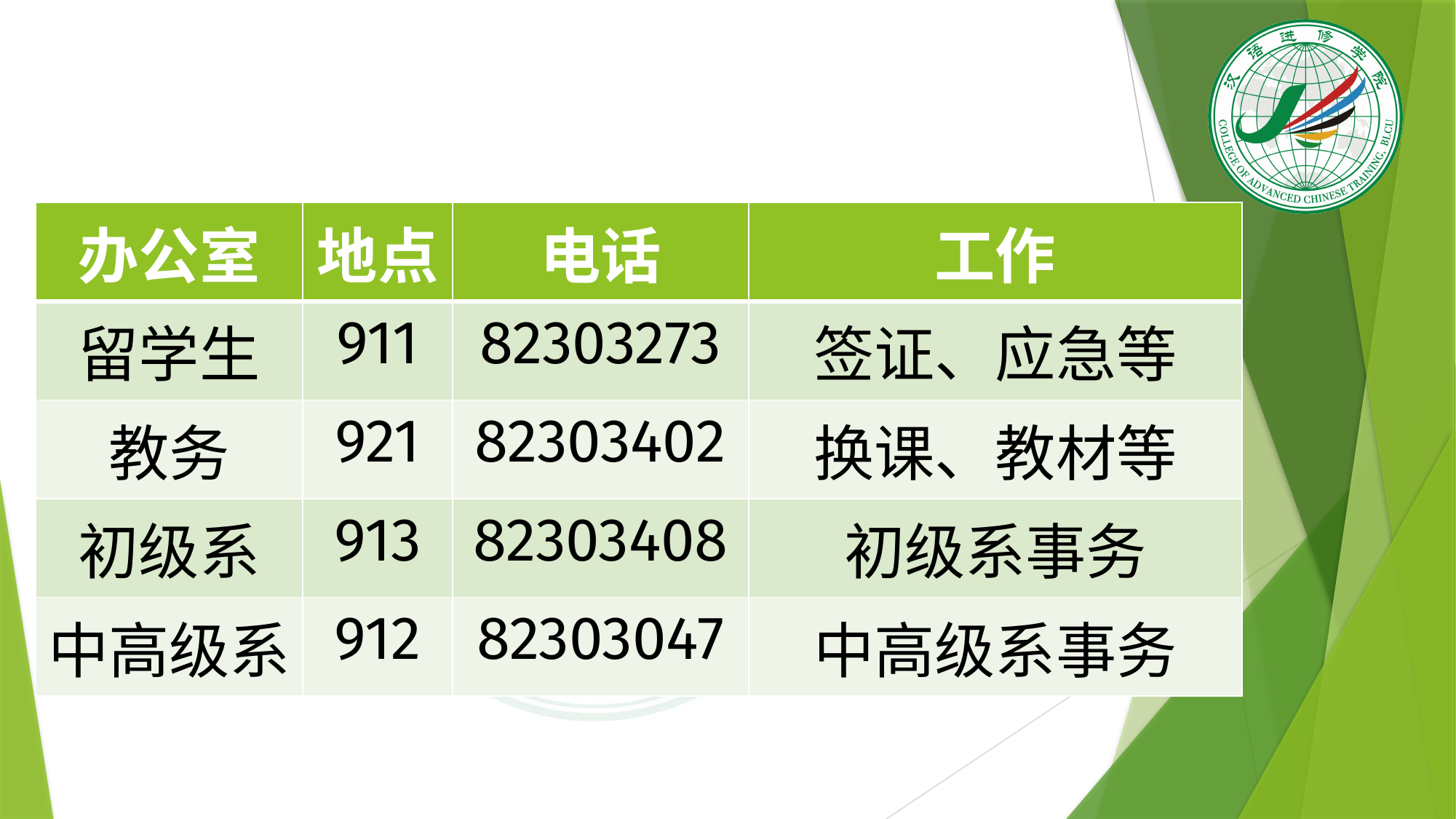

| 办公室 | 地点 | 电话 | 工作 |
| --- | --- | --- | --- |
| 留学生 | 911 | 82303273 | 签证、应急等 |
| 教务 | 921 | 82303402 | 换课、教材等 |
| 初级系 | 913 | 82303408 | 初级系事务 |
| 中高级系 | 912 | 82303047 | 中高级系事务 |